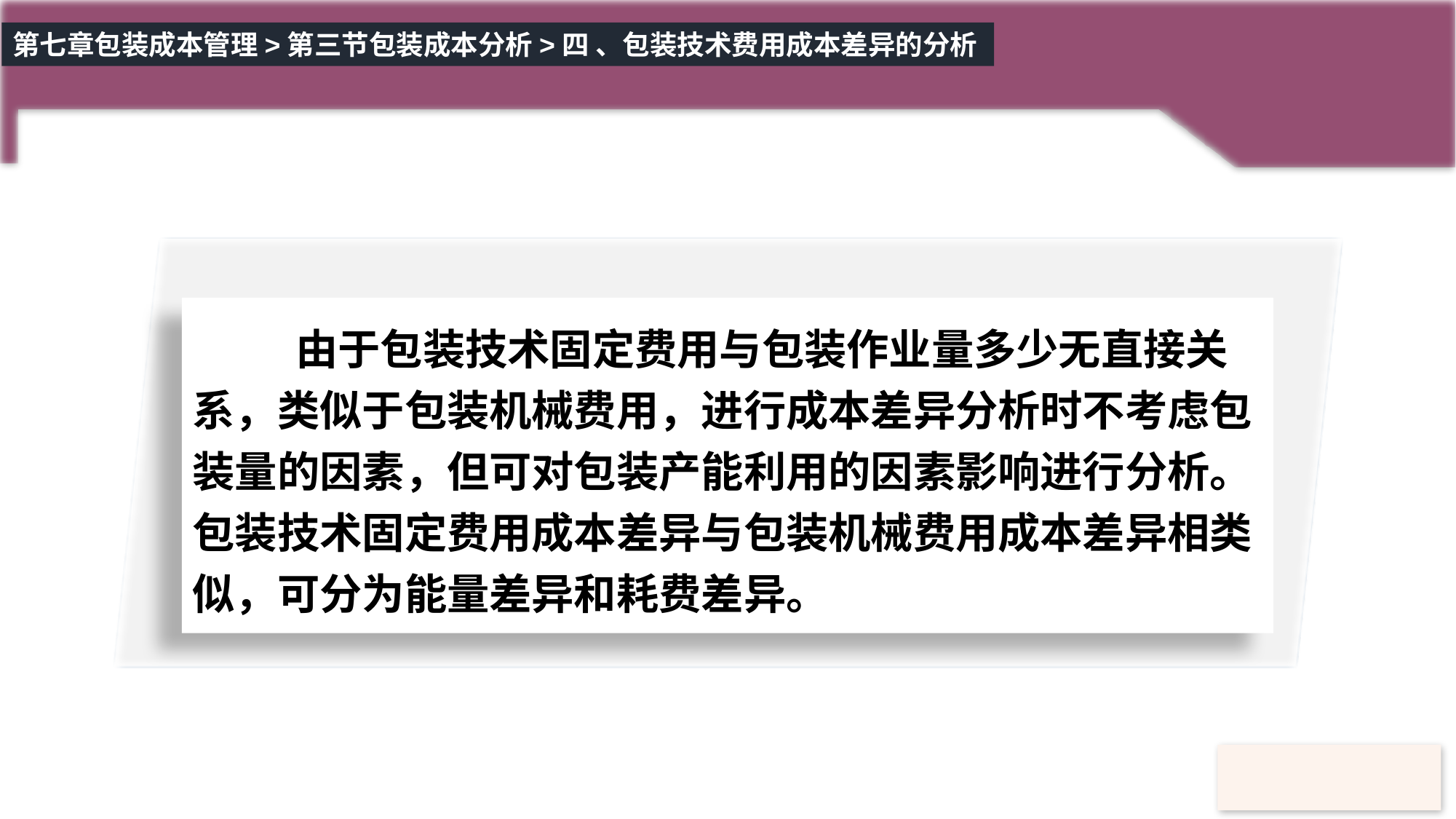

第七章包装成本管理>第三节包装成本分析>四 、包装技术费用成本差异的分析
#
由于包装技术固定费用与包装作业量多少无直接关系，类似于包装机械费用，进行成本差异分析时不考虑包装量的因素，但可对包装产能利用的因素影响进行分析。包装技术固定费用成本差异与包装机械费用成本差异相类似，可分为能量差异和耗费差异。